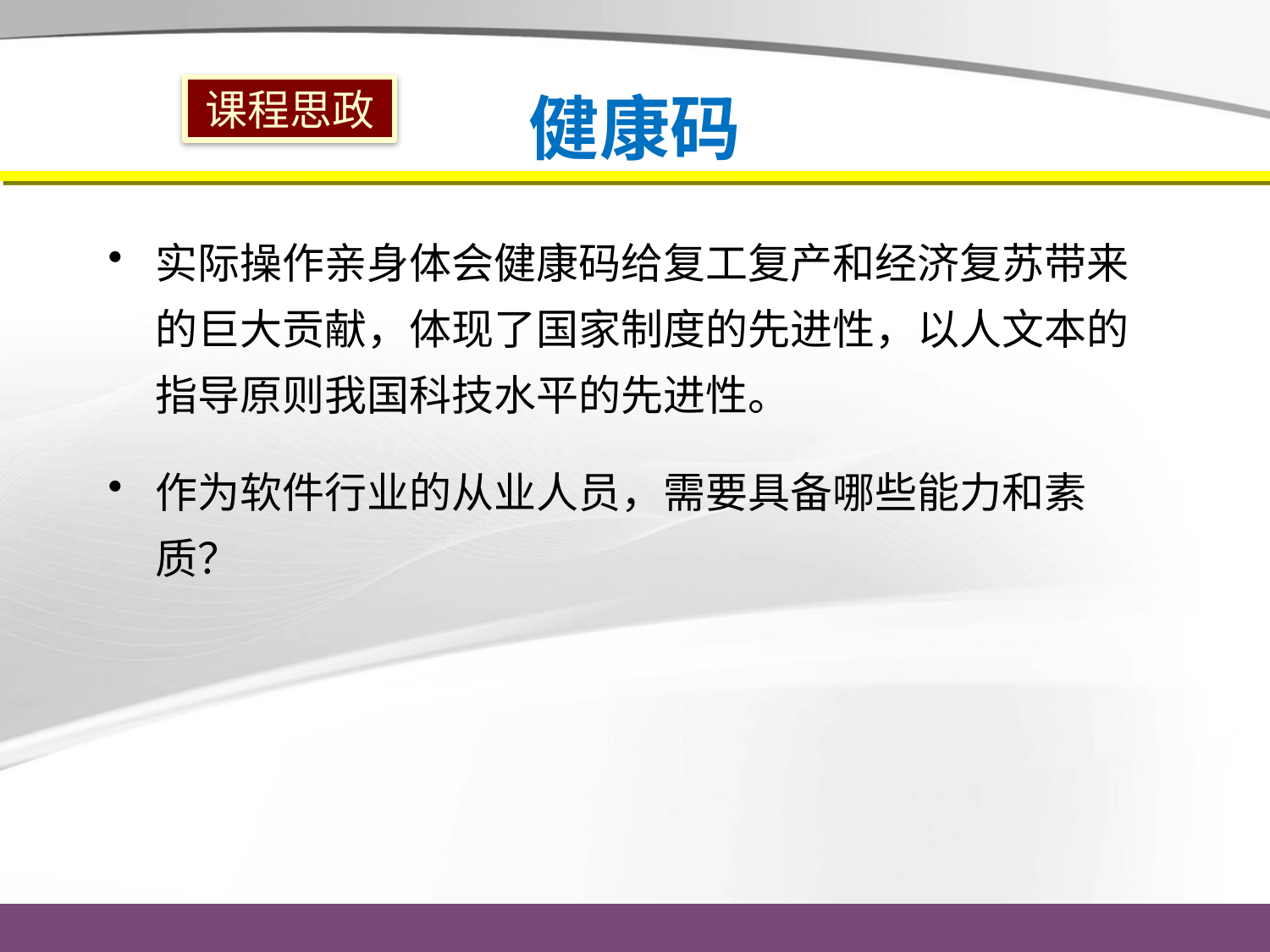

# 健康码
课程思政
实际操作亲身体会健康码给复工复产和经济复苏带来的巨大贡献，体现了国家制度的先进性，以人文本的指导原则我国科技水平的先进性。
作为软件行业的从业人员，需要具备哪些能力和素质？